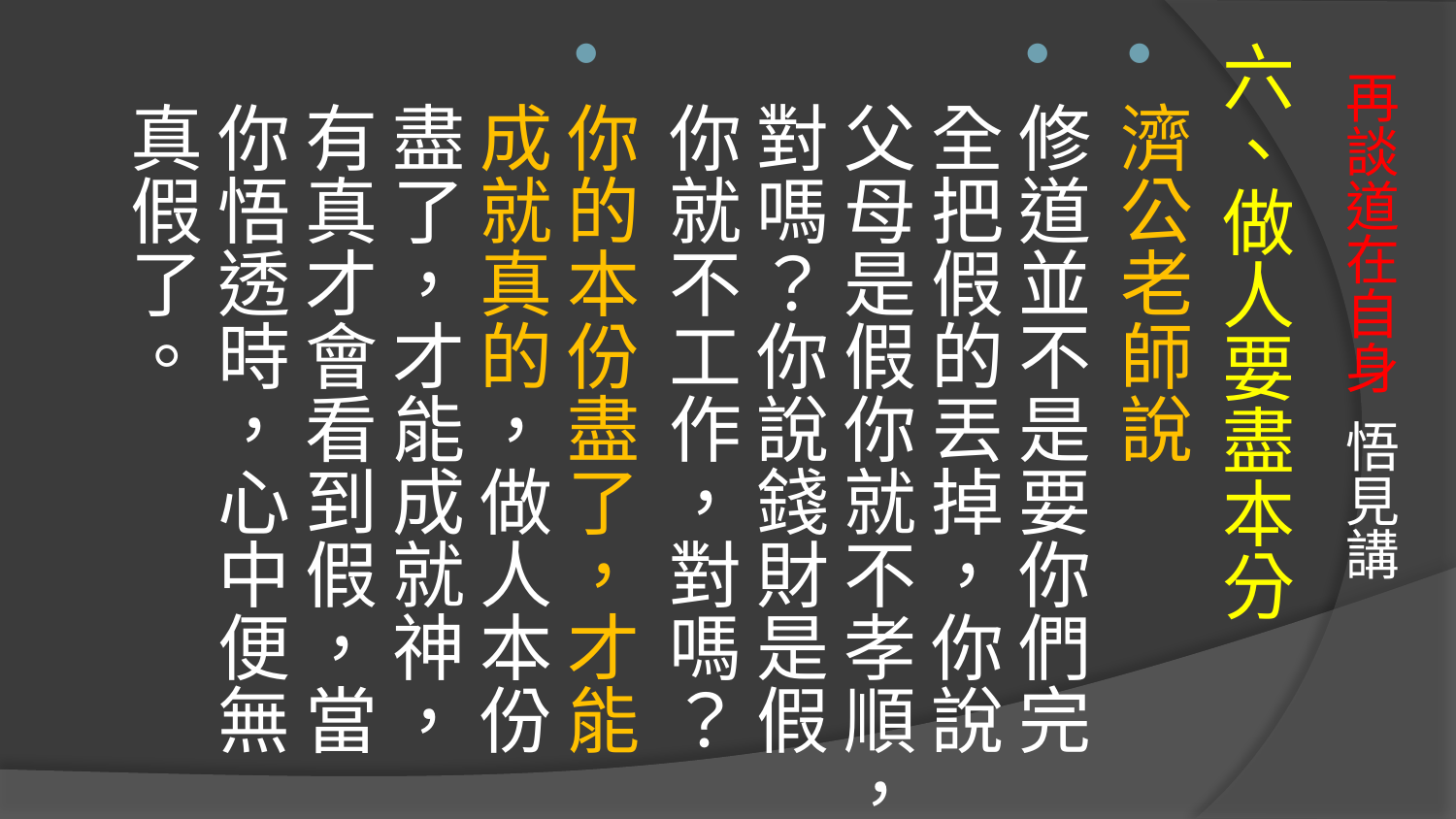

六、做人要盡本分
濟公老師說
修道並不是要你們完全把假的丟掉，你說父母是假你就不孝順，對嗎？你說錢財是假你就不工作，對嗎？
你的本份盡了，才能成就真的，做人本份盡了，才能成就神，有真才會看到假，當你悟透時，心中便無真假了。

# 再談道在自身  悟見講